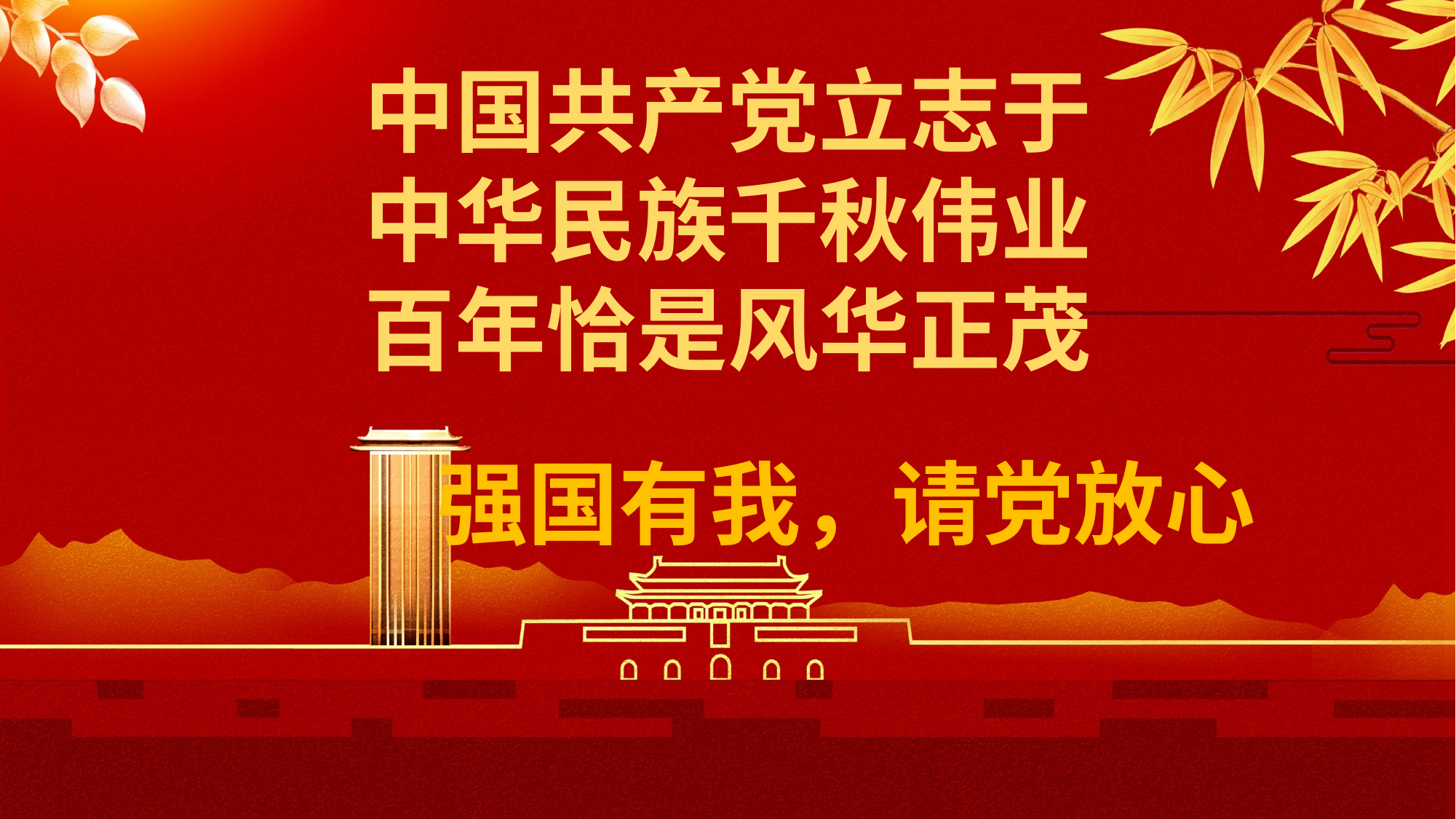

中国共产党立志于
中华民族千秋伟业
百年恰是风华正茂
强国有我，请党放心